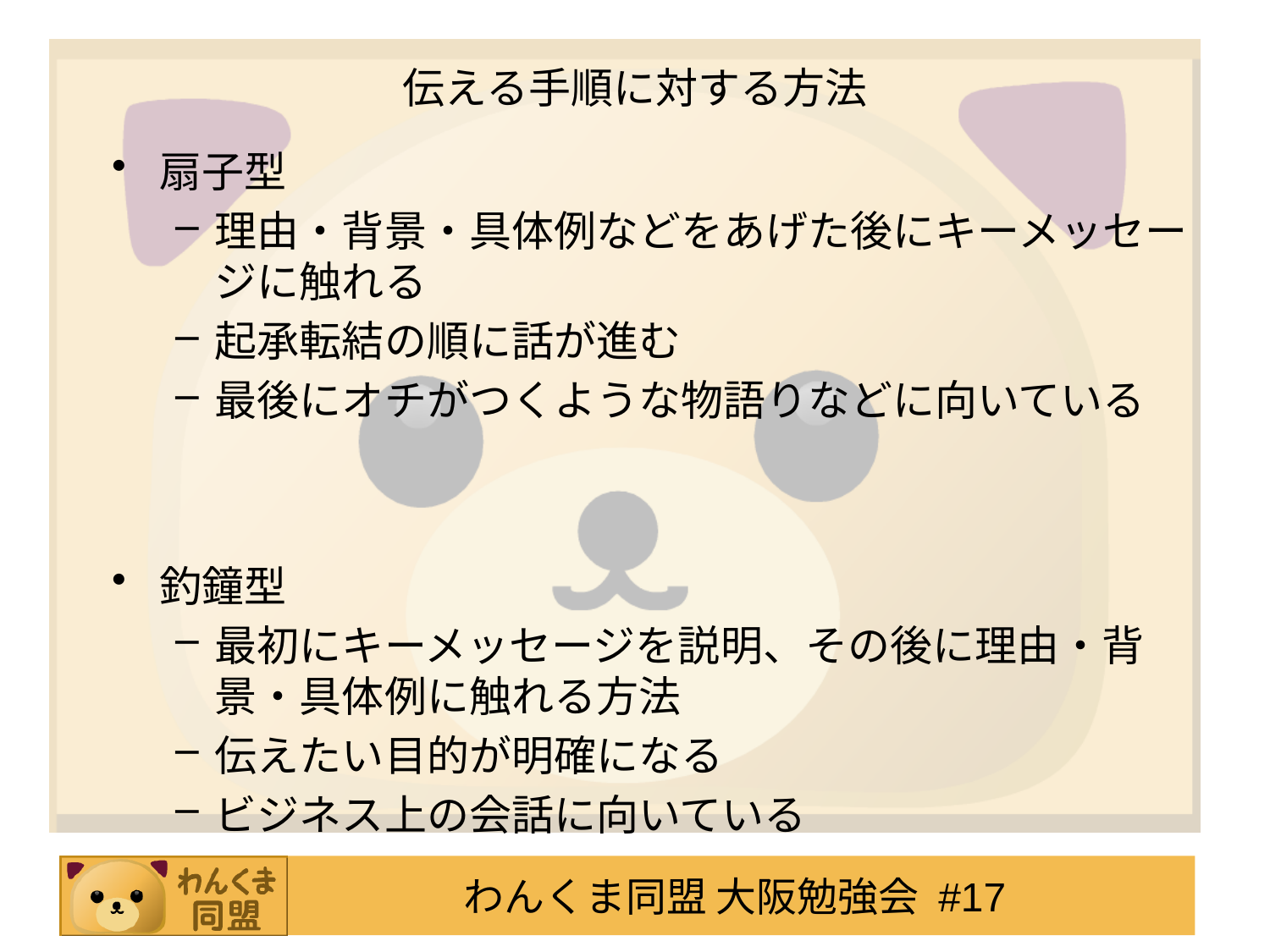

# 伝える手順に対する方法
扇子型
理由・背景・具体例などをあげた後にキーメッセージに触れる
起承転結の順に話が進む
最後にオチがつくような物語りなどに向いている

釣鐘型
最初にキーメッセージを説明、その後に理由・背景・具体例に触れる方法
伝えたい目的が明確になる
ビジネス上の会話に向いている